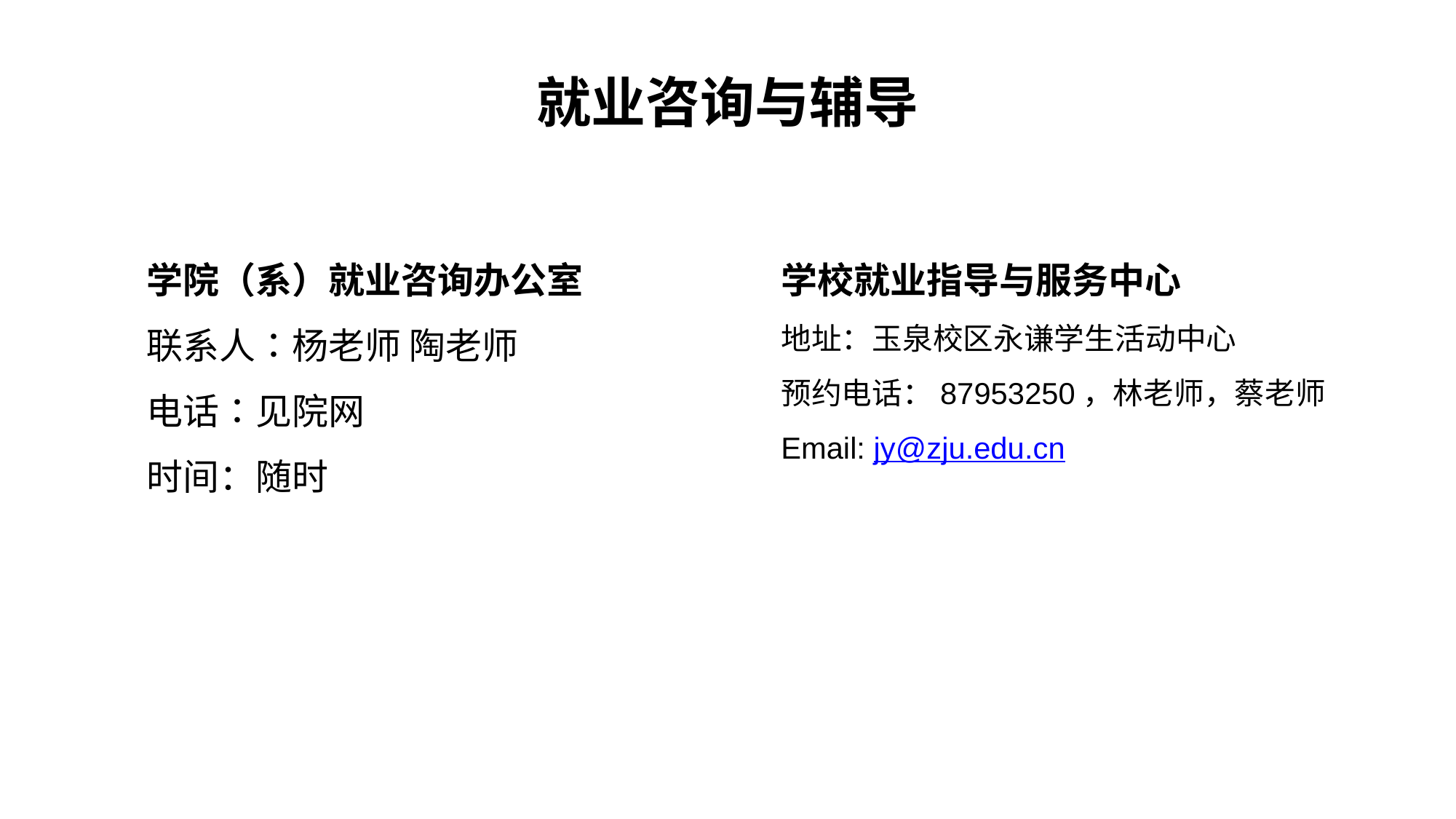

# 就业咨询与辅导
学校就业指导与服务中心
地址：玉泉校区永谦学生活动中心
预约电话：87953250，林老师，蔡老师
Email: jy@zju.edu.cn
学院（系）就业咨询办公室
联系人：杨老师 陶老师
电话：见院网
时间：随时